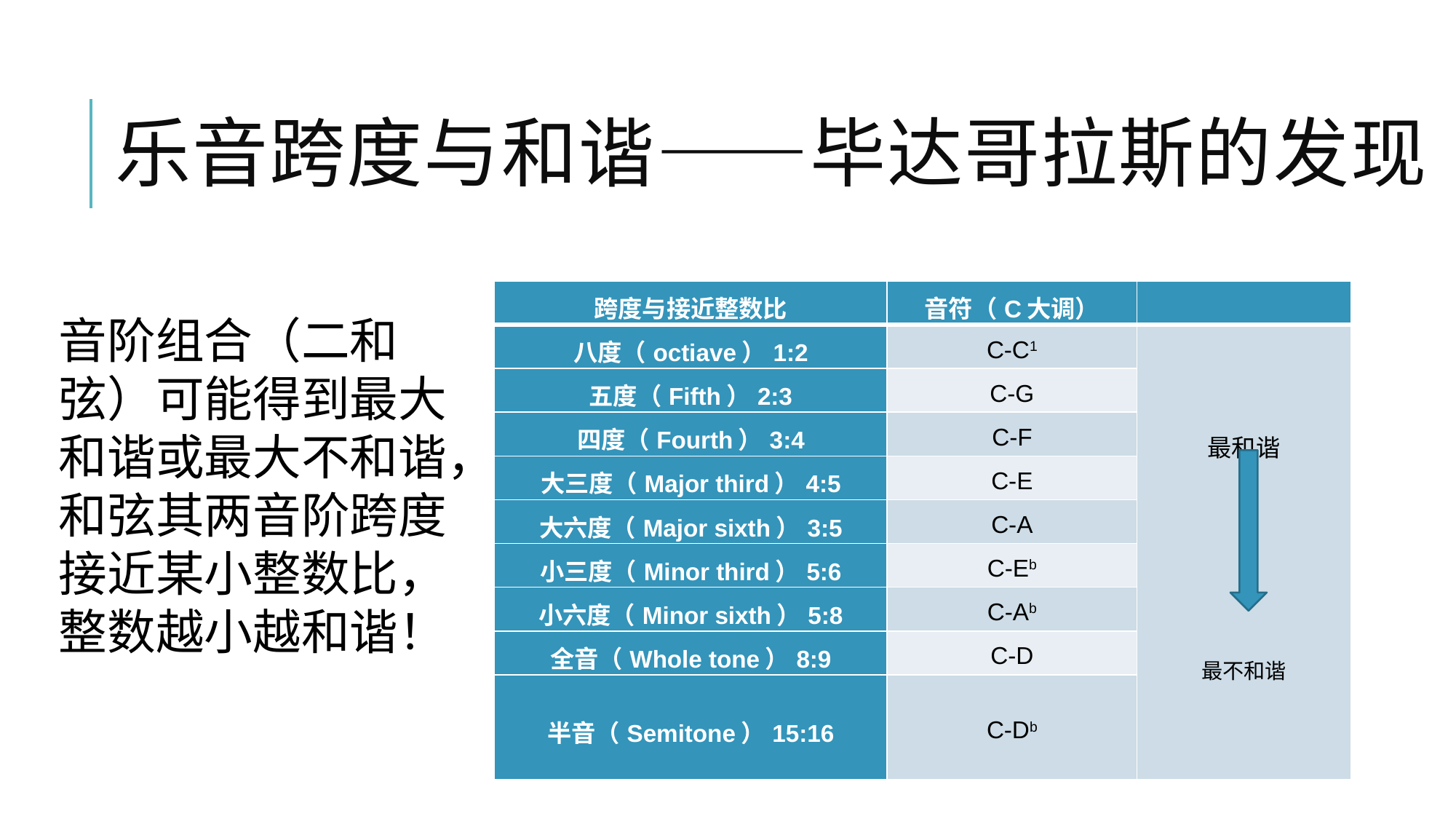

# 乐音跨度与和谐——毕达哥拉斯的发现
| 跨度与接近整数比 | 音符（C大调） |  |
| --- | --- | --- |
| 八度（octiave）1:2 | C-C1 | 最和谐               最不和谐 |
| 五度（Fifth）2:3 | C-G |  |
| 四度（Fourth）3:4 | C-F |  |
| 大三度（Major third）4:5 | C-E |  |
| 大六度（Major sixth）3:5 | C-A |  |
| 小三度（Minor third）5:6 | C-Eb |  |
| 小六度（Minor sixth）5:8 | C-Ab |  |
| 全音（Whole tone）8:9 | C-D |  |
| 半音（Semitone）15:16 | C-Db |  |
音阶组合（二和弦）可能得到最大和谐或最大不和谐，和弦其两音阶跨度接近某小整数比，整数越小越和谐！